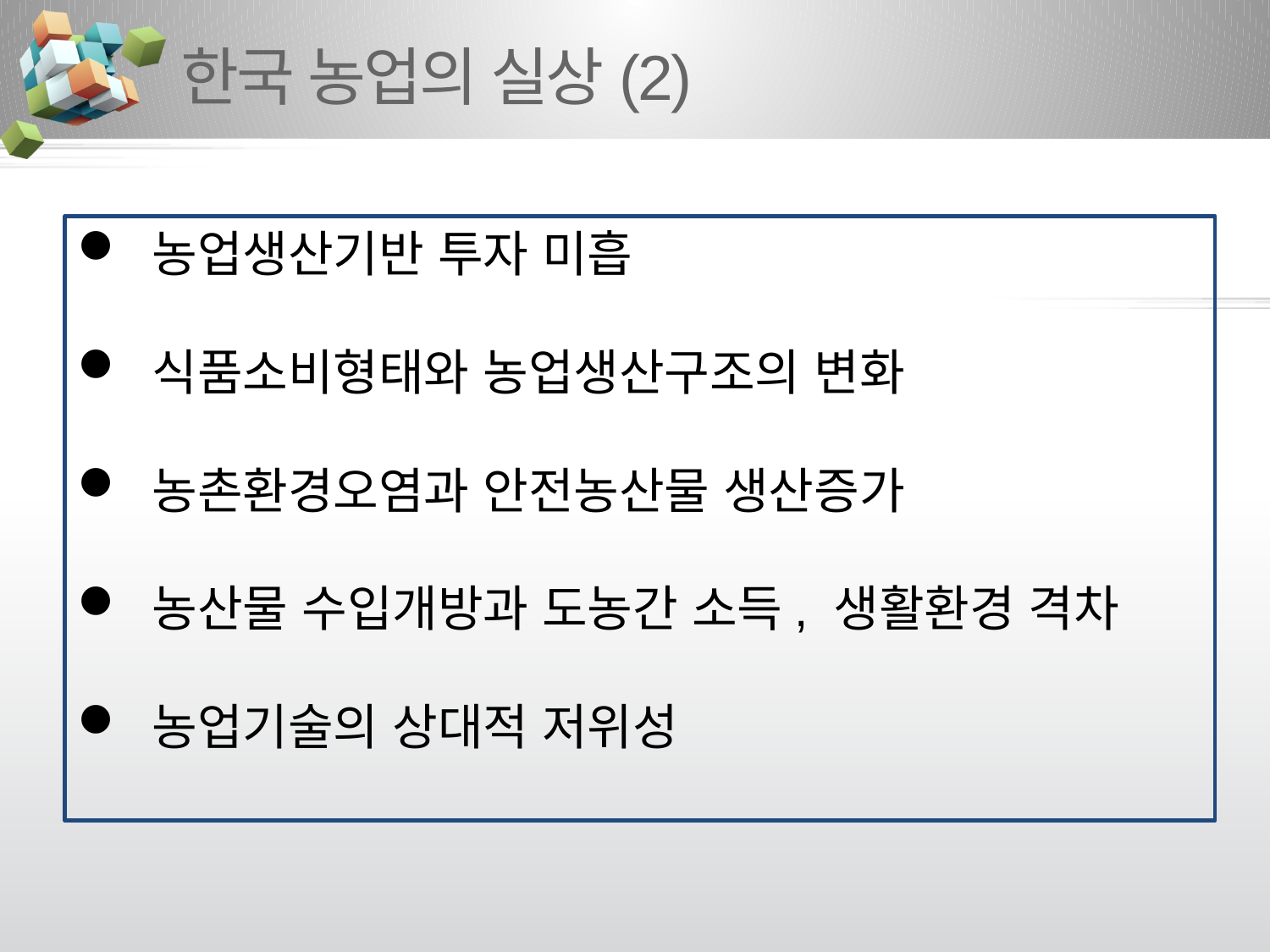

# 한국 농업의 실상(2)
 농업생산기반 투자 미흡

 식품소비형태와 농업생산구조의 변화

 농촌환경오염과 안전농산물 생산증가

 농산물 수입개방과 도농간 소득, 생활환경 격차

 농업기술의 상대적 저위성